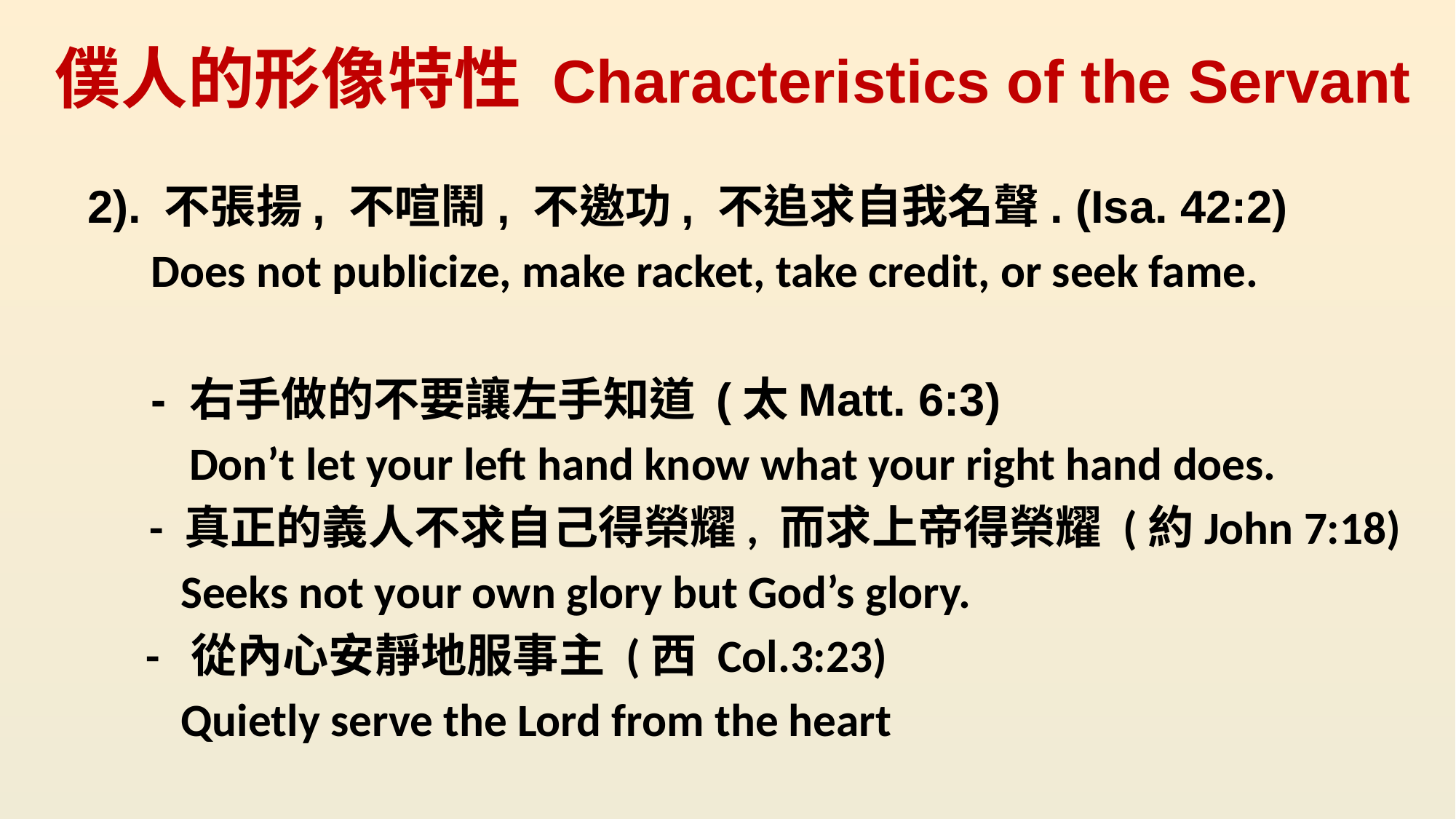

# 僕人的形像特性 Characteristics of the Servant
2). 不張揚, 不喧鬧, 不邀功, 不追求自我名聲. (Isa. 42:2)
     Does not publicize, make racket, take credit, or seek fame.

     - 右手做的不要讓左手知道 (太Matt. 6:3)
        Don’t let your left hand know what your right hand does.
      - 真正的義人不求自己得榮耀, 而求上帝得榮耀 (約John 7:18)
         Seeks not your own glory but God’s glory.
	-  從內心安靜地服事主 (西 Col.3:23)
         Quietly serve the Lord from the heart